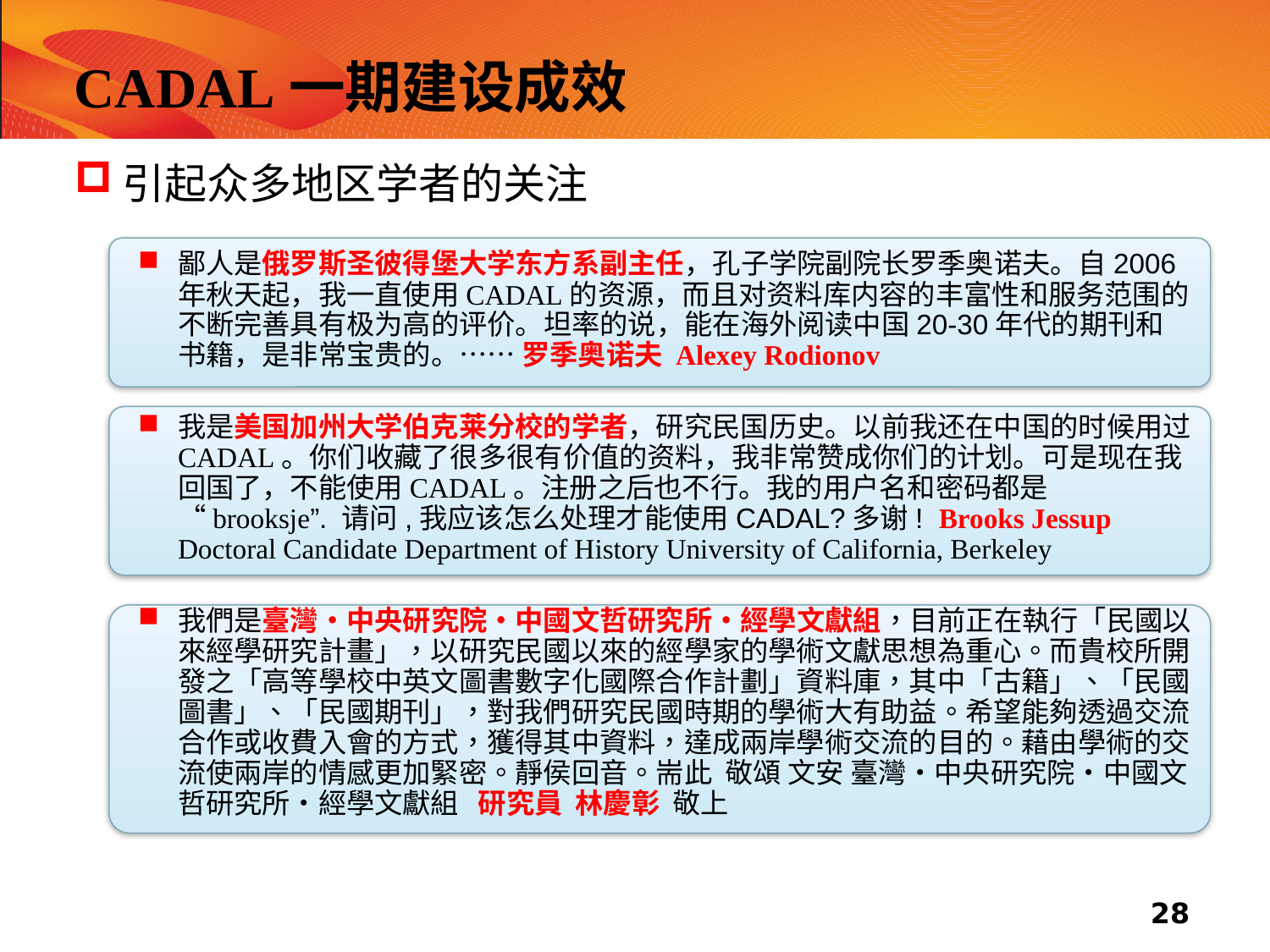

# CADAL一期建设成效
引起众多地区学者的关注

鄙人是俄罗斯圣彼得堡大学东方系副主任，孔子学院副院长罗季奥诺夫。自2006年秋天起，我一直使用CADAL的资源，而且对资料库内容的丰富性和服务范围的不断完善具有极为高的评价。坦率的说，能在海外阅读中国20-30年代的期刊和书籍，是非常宝贵的。…… 罗季奥诺夫 Alexey Rodionov

我是美国加州大学伯克莱分校的学者，研究民国历史。以前我还在中国的时候用过CADAL。你们收藏了很多很有价值的资料，我非常赞成你们的计划。可是现在我回国了，不能使用CADAL。注册之后也不行。我的用户名和密码都是 “brooksje”. 请问,我应该怎么处理才能使用CADAL?多谢!  Brooks Jessup Doctoral Candidate Department of History University of California, Berkeley

我們是臺灣‧中央研究院‧中國文哲研究所‧經學文獻組，目前正在執行「民國以來經學研究計畫」，以研究民國以來的經學家的學術文獻思想為重心。而貴校所開發之「高等學校中英文圖書數字化國際合作計劃」資料庫，其中「古籍」、「民國圖書」、「民國期刊」，對我們研究民國時期的學術大有助益。希望能夠透過交流合作或收費入會的方式，獲得其中資料，達成兩岸學術交流的目的。藉由學術的交流使兩岸的情感更加緊密。靜侯回音。耑此  敬頌 文安 臺灣‧中央研究院‧中國文哲研究所‧經學文獻組   研究員  林慶彰  敬上